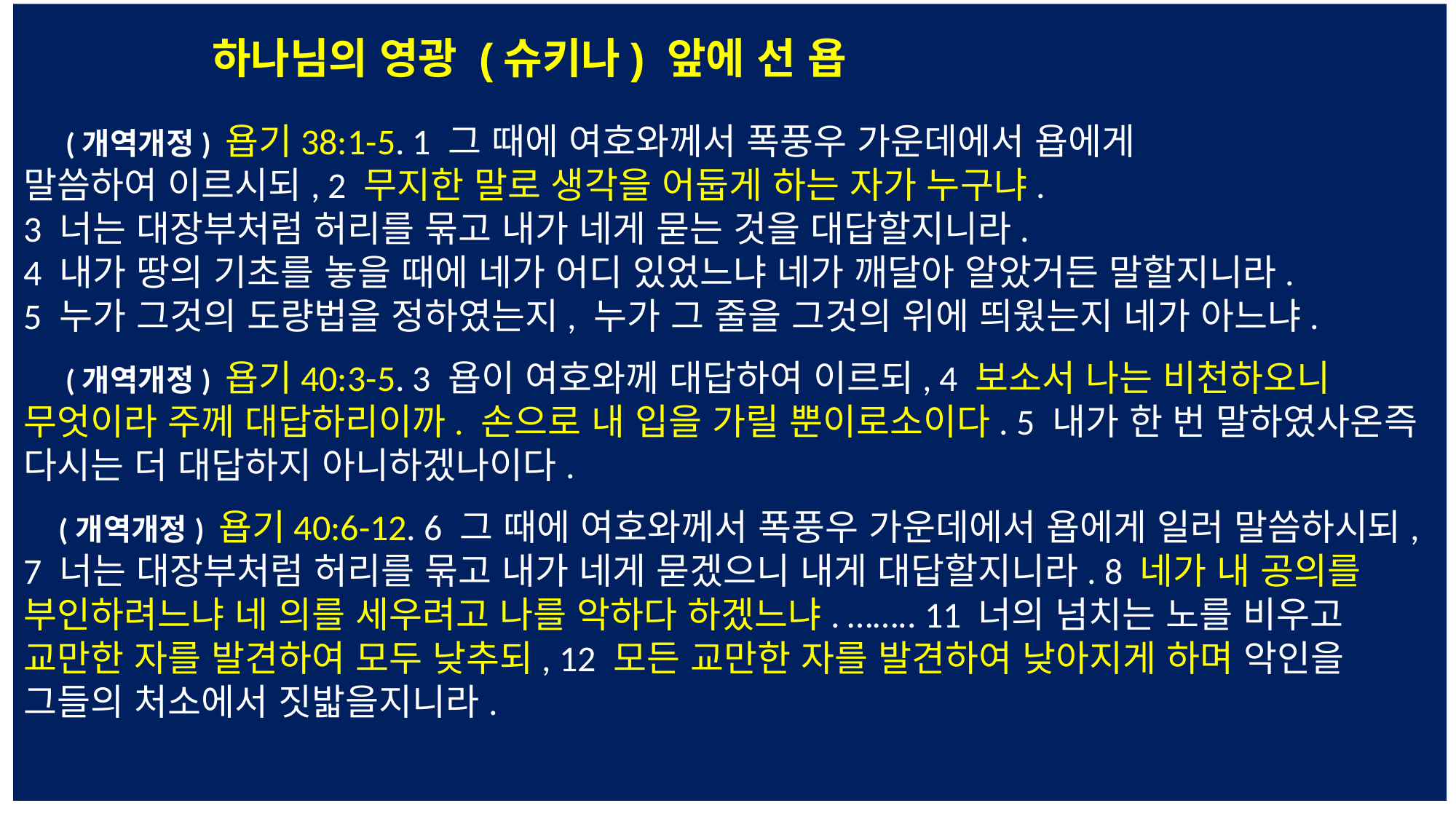

하나님의 영광 (슈키나) 앞에 선 욥

      (개역개정) 욥기38:1-5. 1 그 때에 여호와께서 폭풍우 가운데에서 욥에게
말씀하여 이르시되, 2 무지한 말로 생각을 어둡게 하는 자가 누구냐.
3 너는 대장부처럼 허리를 묶고 내가 네게 묻는 것을 대답할지니라.
4 내가 땅의 기초를 놓을 때에 네가 어디 있었느냐 네가 깨달아 알았거든 말할지니라.
5 누가 그것의 도량법을 정하였는지, 누가 그 줄을 그것의 위에 띄웠는지 네가 아느냐.

      (개역개정) 욥기40:3-5. 3 욥이 여호와께 대답하여 이르되, 4 보소서 나는 비천하오니 무엇이라 주께 대답하리이까. 손으로 내 입을 가릴 뿐이로소이다. 5 내가 한 번 말하였사온즉 다시는 더 대답하지 아니하겠나이다.

     (개역개정) 욥기40:6-12. 6 그 때에 여호와께서 폭풍우 가운데에서 욥에게 일러 말씀하시되, 7 너는 대장부처럼 허리를 묶고 내가 네게 묻겠으니 내게 대답할지니라. 8 네가 내 공의를 부인하려느냐 네 의를 세우려고 나를 악하다 하겠느냐. …….. 11 너의 넘치는 노를 비우고 교만한 자를 발견하여 모두 낮추되, 12 모든 교만한 자를 발견하여 낮아지게 하며 악인을 그들의 처소에서 짓밟을지니라.